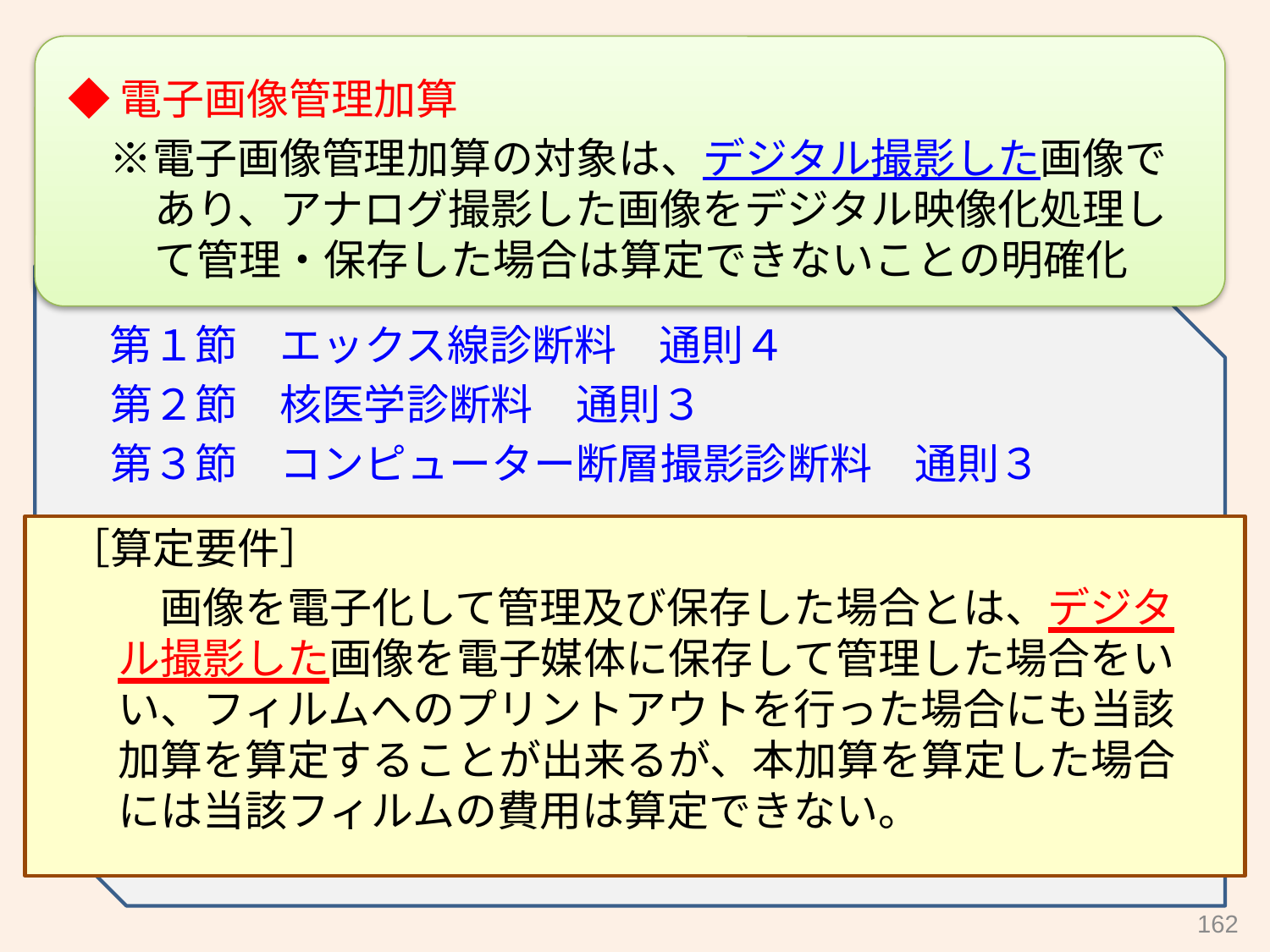

◆電子画像管理加算
　※電子画像管理加算の対象は、デジタル撮影した画像であり、アナログ撮影した画像をデジタル映像化処理して管理・保存した場合は算定できないことの明確化

　第１節　エックス線診断料　通則４
　第２節　核医学診断料　通則３
　第３節　コンピューター断層撮影診断料　通則３

［算定要件］
　画像を電子化して管理及び保存した場合とは、デジタル撮影した画像を電子媒体に保存して管理した場合をいい、フィルムへのプリントアウトを行った場合にも当該加算を算定することが出来るが、本加算を算定した場合には当該フィルムの費用は算定できない。

162